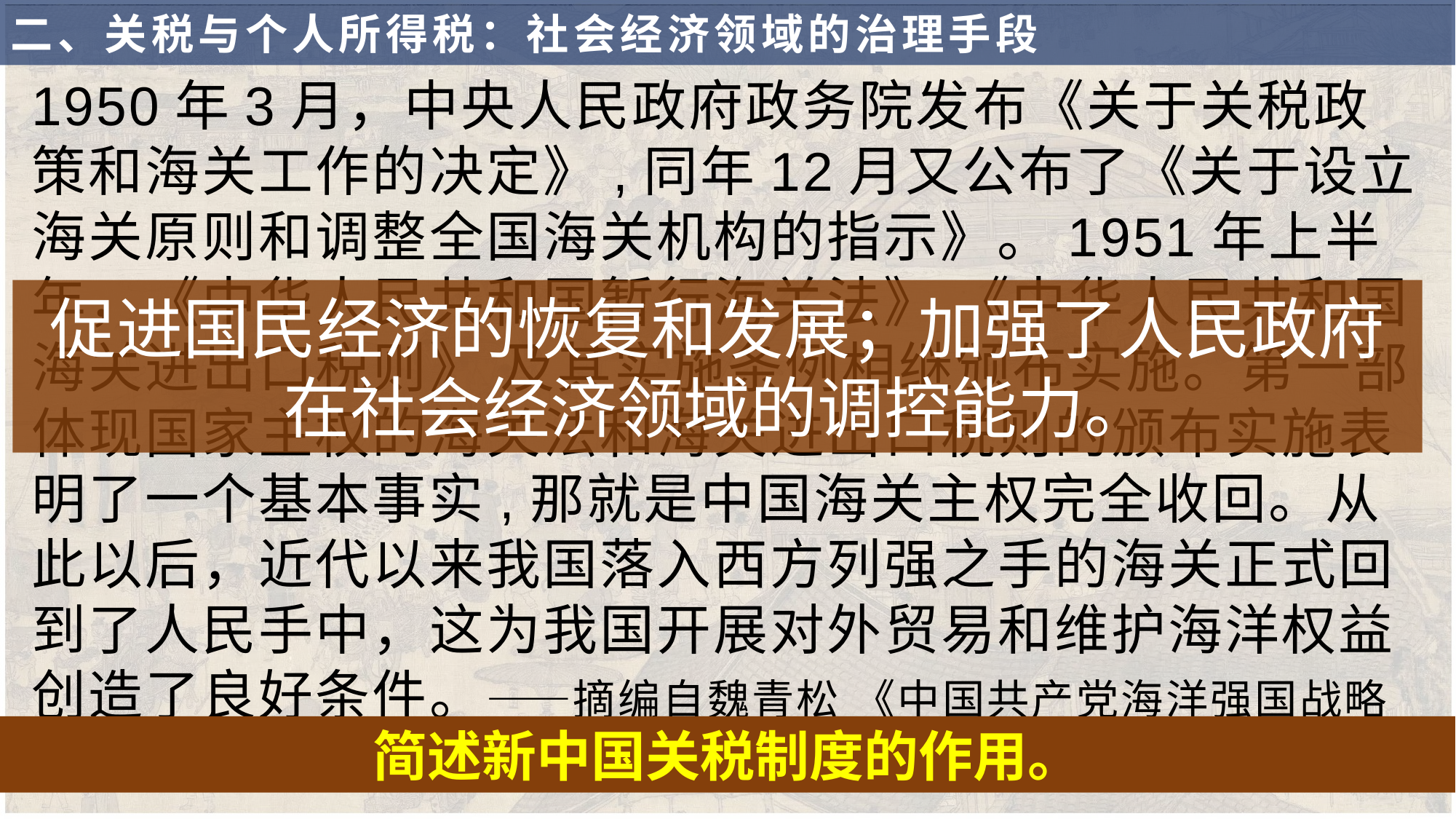

# 二、关税与个人所得税：社会经济领域的治理手段
1950年3月，中央人民政府政务院发布《关于关税政策和海关工作的决定》,同年12月又公布了《关于设立海关原则和调整全国海关机构的指示》。1951年上半年，《中华人民共和国暂行海关法》 《中华人民共和国海关进出口税则》 及其实施条例相继颁布实施。第一部体现国家主权的海关法和海关进出口税则的颁布实施表明了一个基本事实,那就是中国海关主权完全收回。从此以后，近代以来我国落入西方列强之手的海关正式回到了人民手中，这为我国开展对外贸易和维护海洋权益创造了良好条件。——摘编自魏青松 《中国共产党海洋强国战略思想研究》
促进国民经济的恢复和发展；加强了人民政府在社会经济领域的调控能力。
简述新中国关税制度的作用。